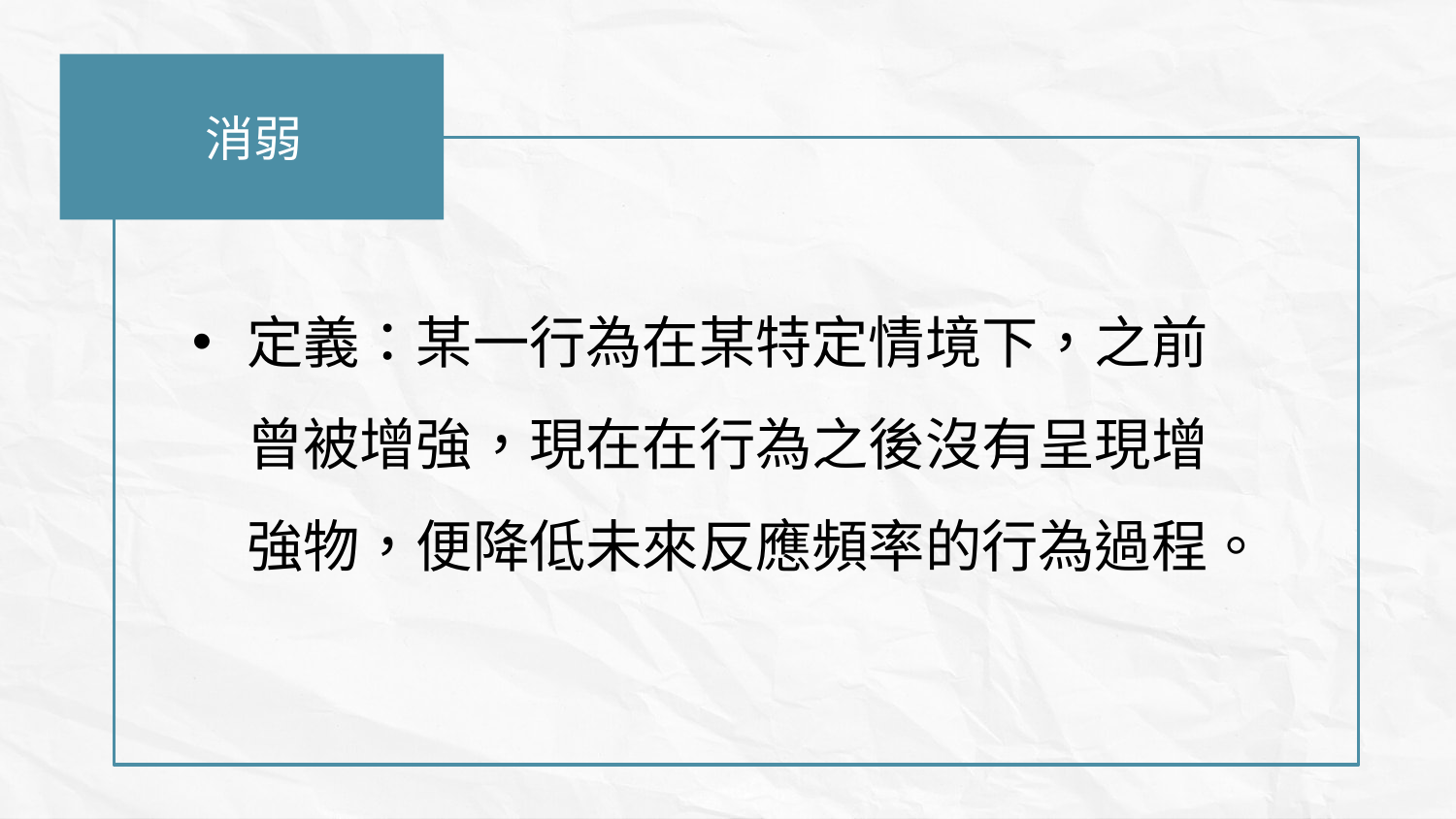

消弱

定義：某一行為在某特定情境下，之前曾被增強，現在在行為之後沒有呈現增強物，便降低未來反應頻率的行為過程。